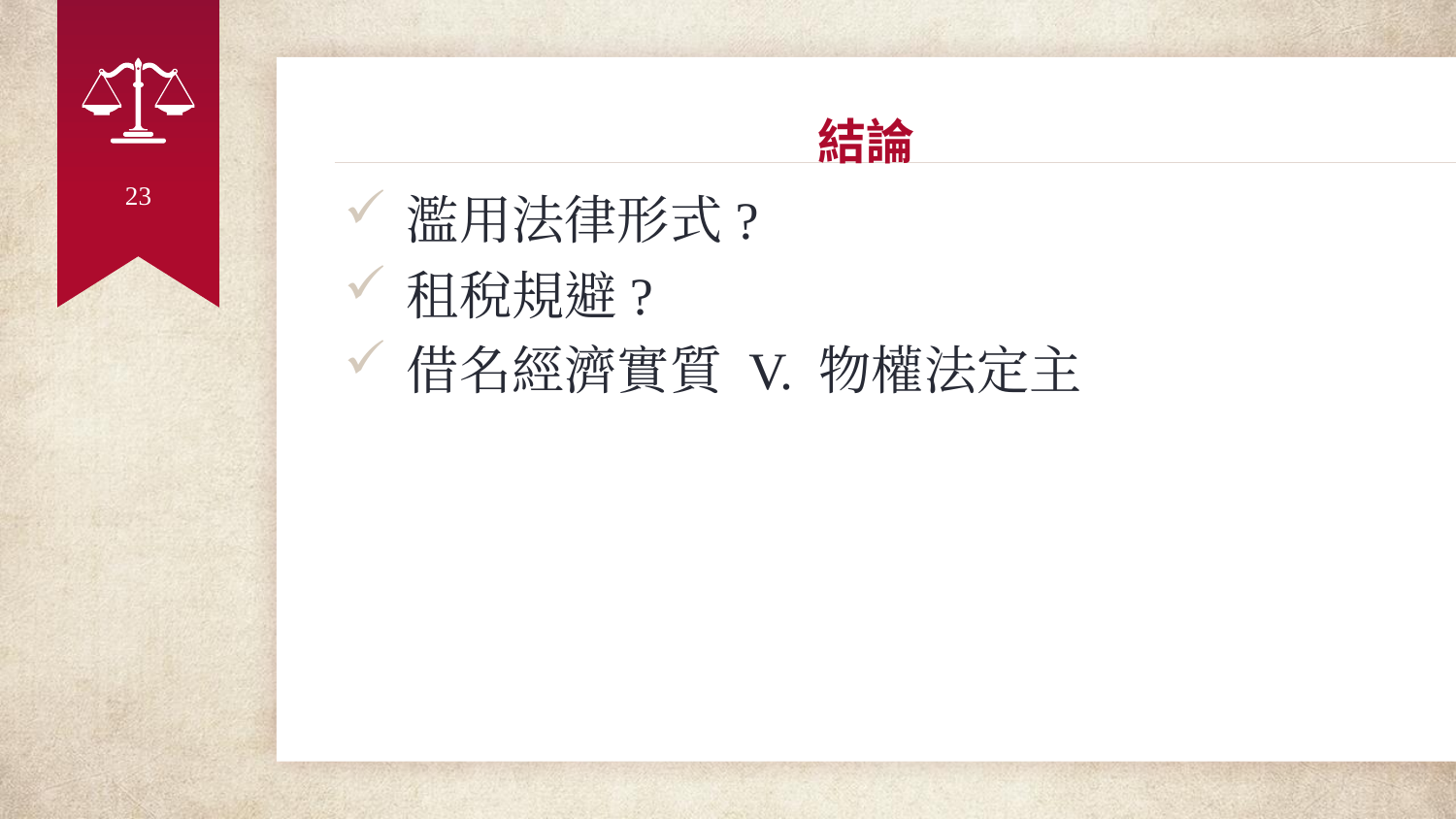

# 結論
23
濫用法律形式?
租稅規避?
借名經濟實質 V. 物權法定主